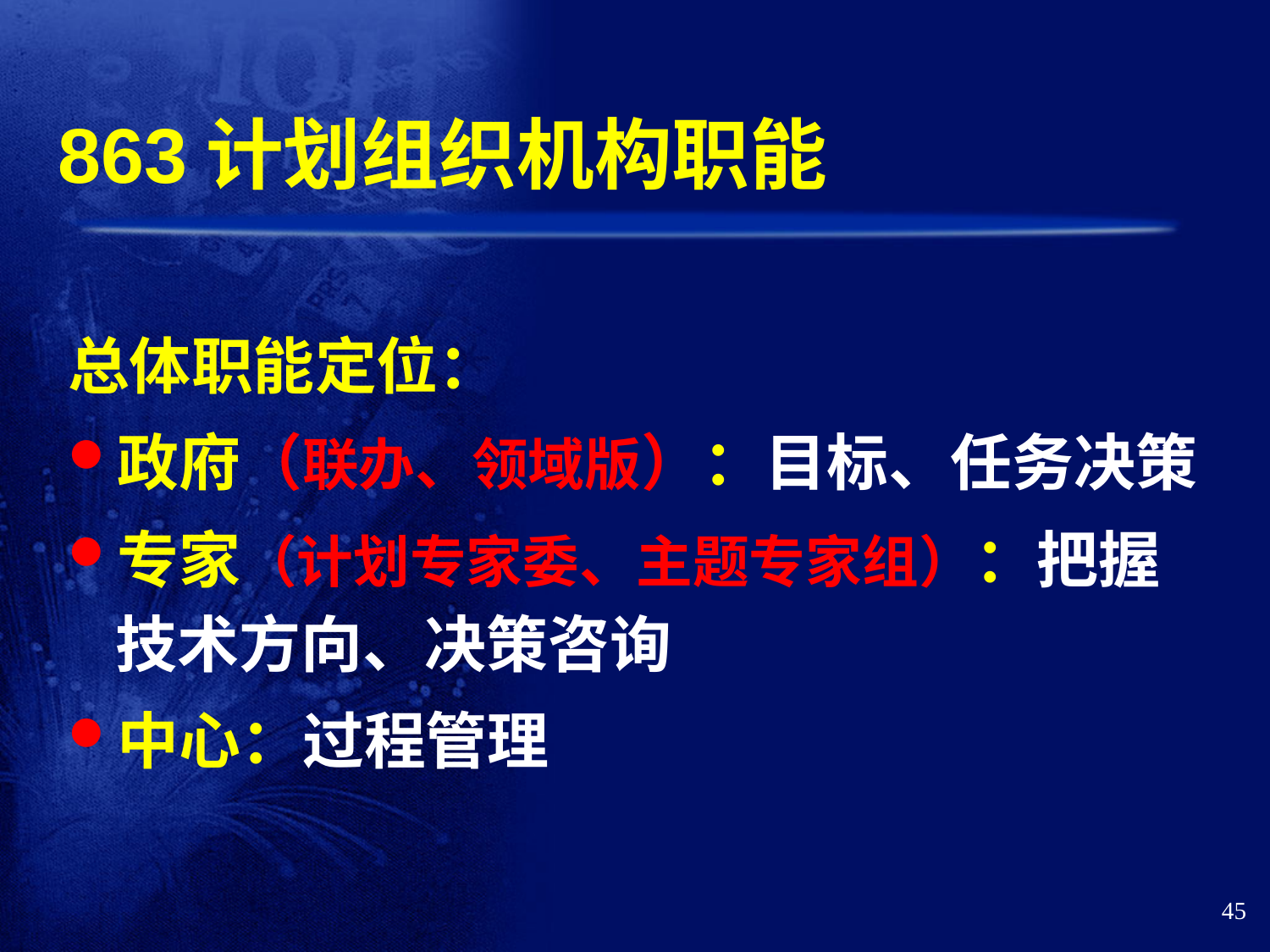

# 863计划组织机构职能
总体职能定位：
政府（联办、领域版）：目标、任务决策
专家（计划专家委、主题专家组）：把握技术方向、决策咨询
中心：过程管理
45